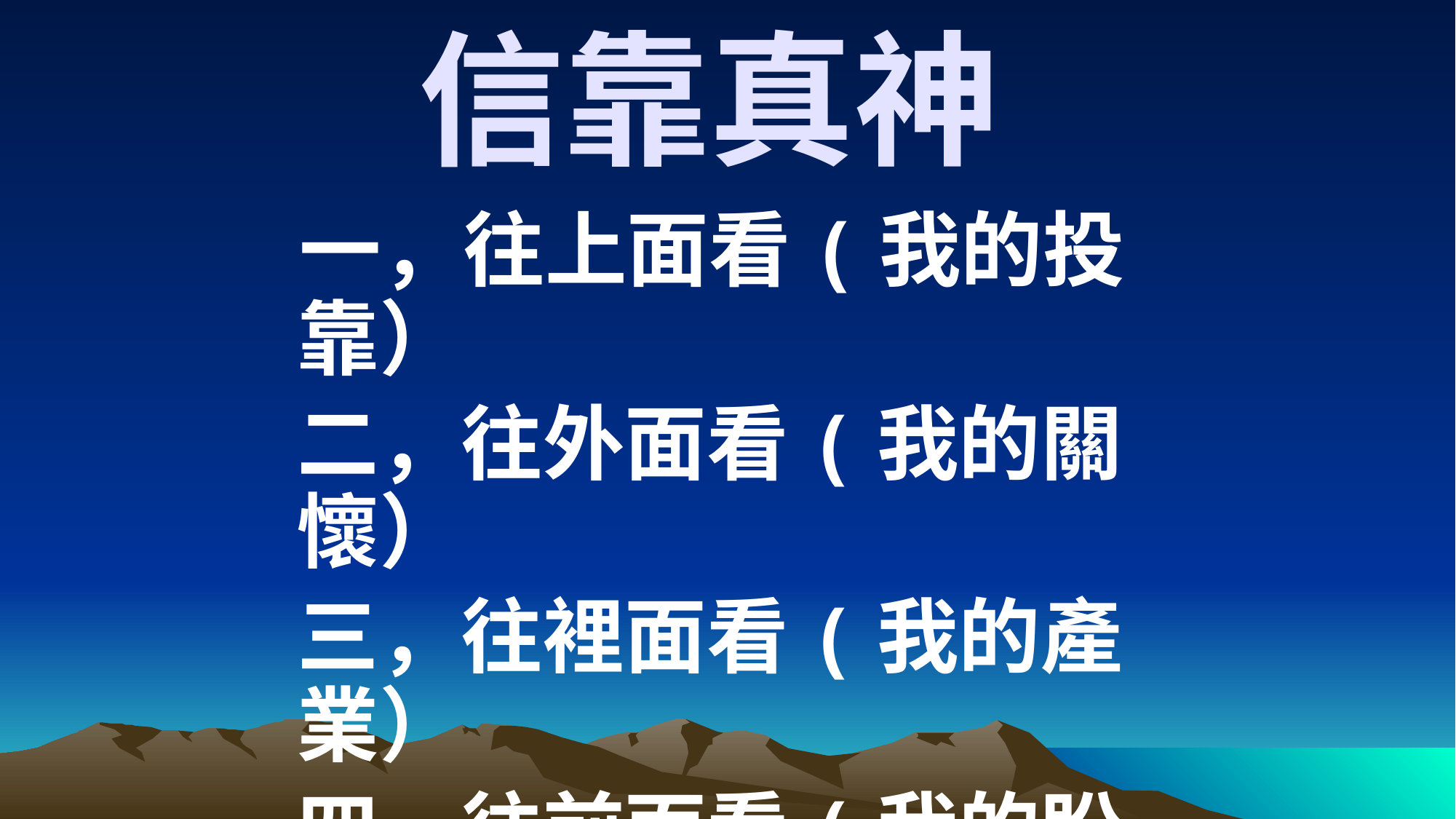

# 信靠真神
        	  一，往上面看(我的投靠）
	二，往外面看(我的關懷）
	三，往裡面看(我的產業）
	四，往前面看(我的盼望）